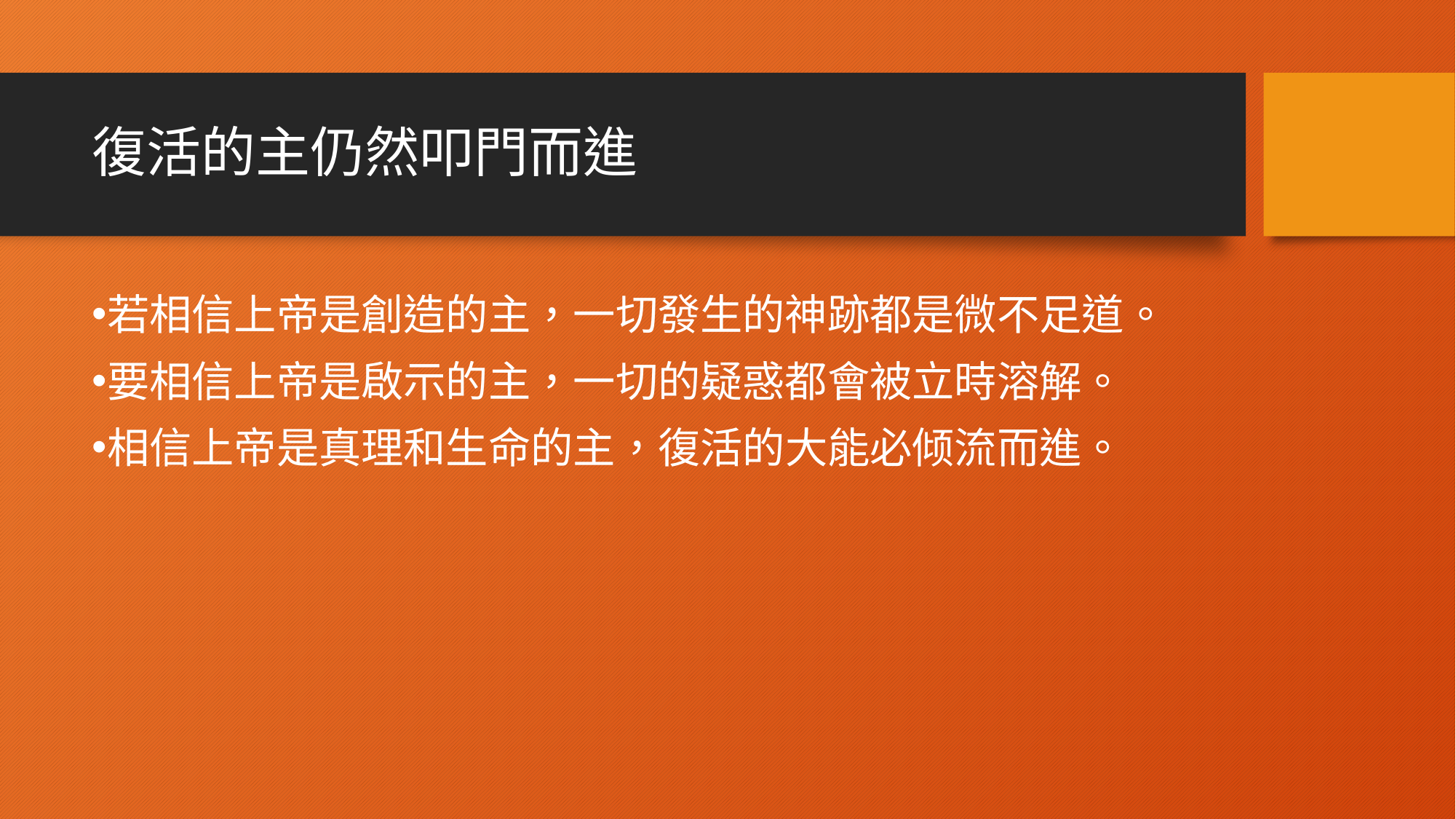

# 復活的主仍然叩門而進
若相信上帝是創造的主，一切發生的神跡都是微不足道。
要相信上帝是啟示的主，一切的疑惑都會被立時溶解。
相信上帝是真理和生命的主，復活的大能必倾流而進。